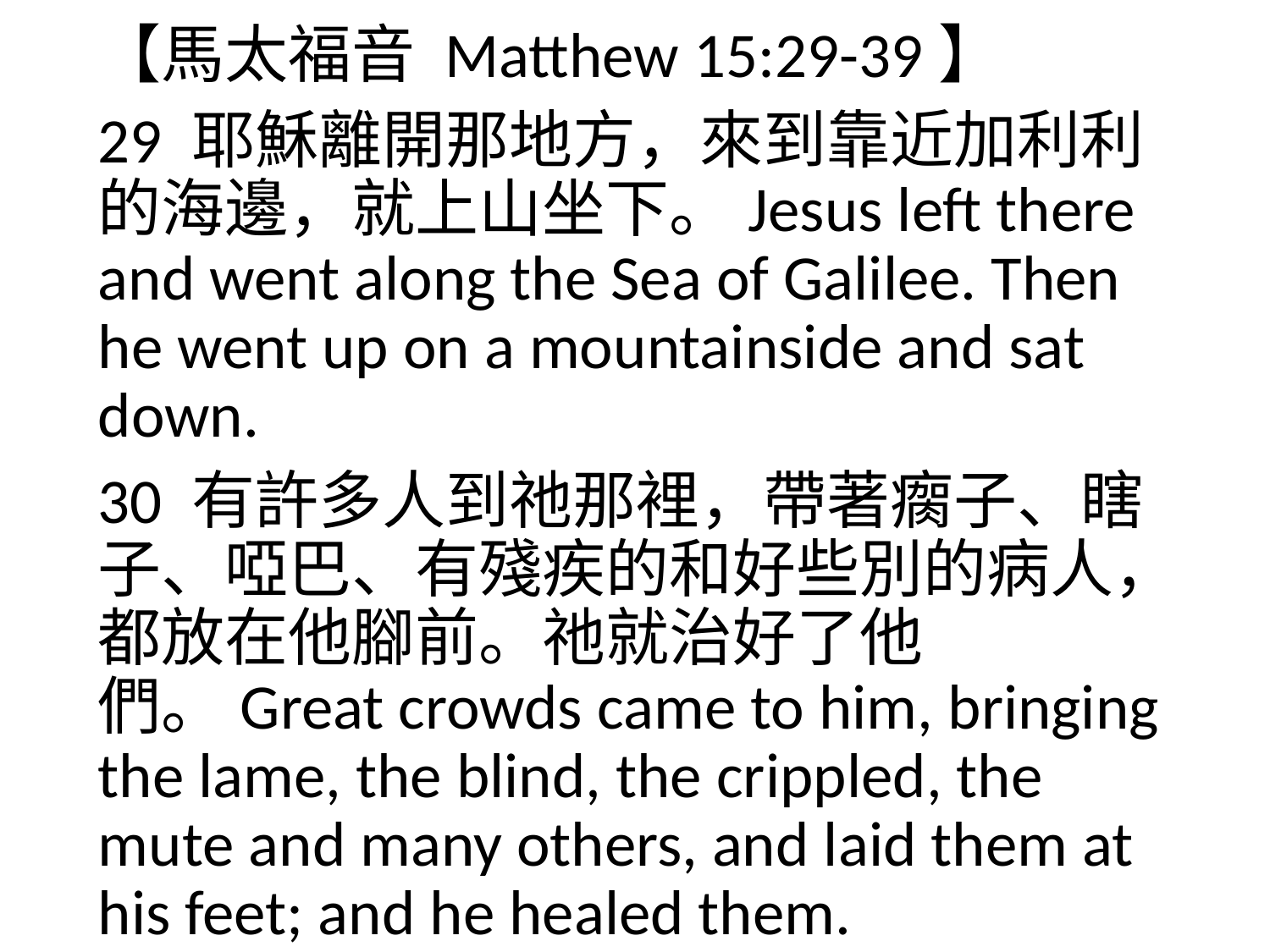

【馬太福音 Matthew 15:29-39】
29 耶穌離開那地方，來到靠近加利利的海邊，就上山坐下。Jesus left there and went along the Sea of Galilee. Then he went up on a mountainside and sat down.
30 有許多人到祂那裡，帶著瘸子、瞎子、啞巴、有殘疾的和好些別的病人，都放在他腳前。祂就治好了他們。Great crowds came to him, bringing the lame, the blind, the crippled, the mute and many others, and laid them at his feet; and he healed them.